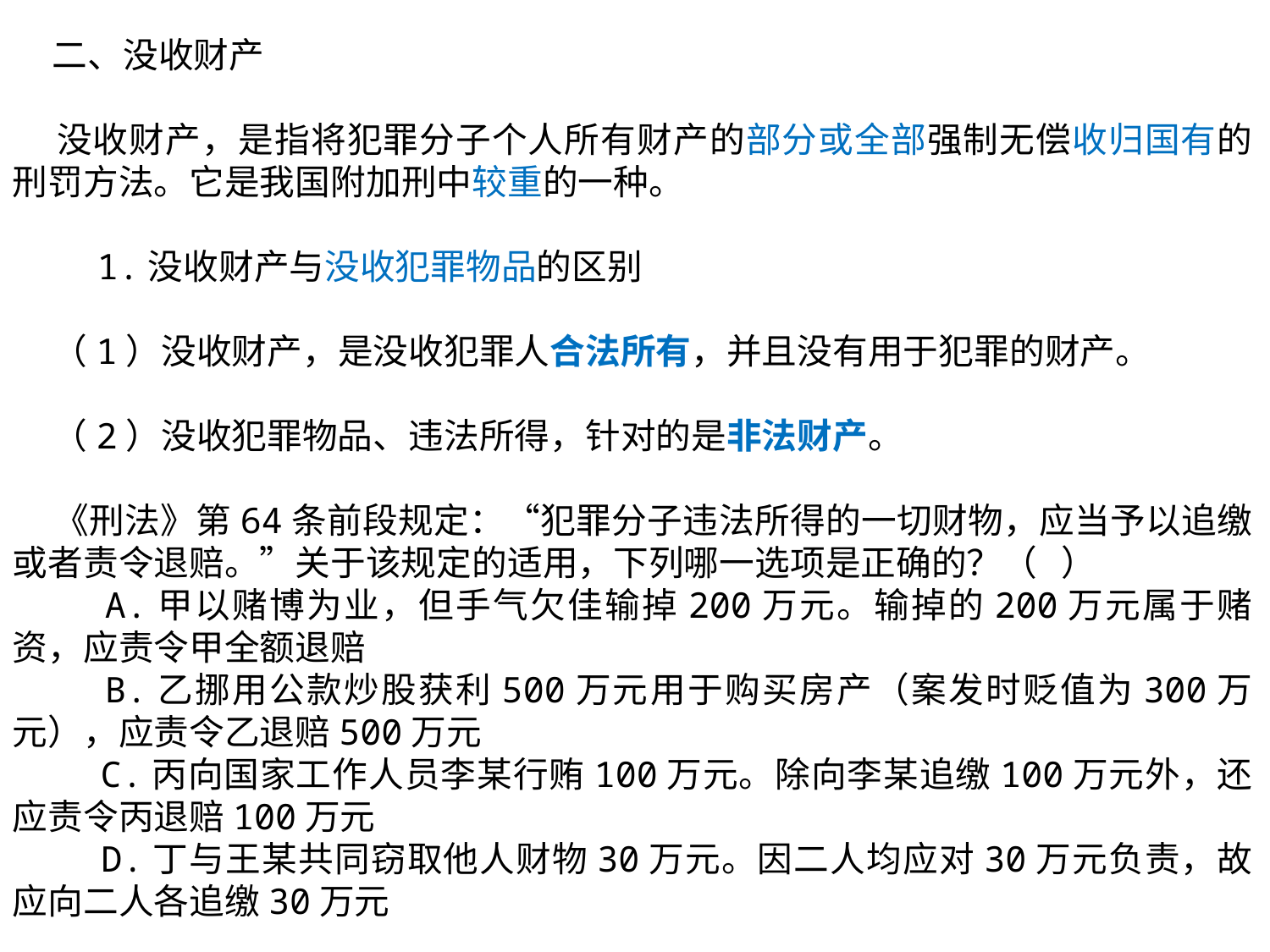

二、没收财产

    没收财产，是指将犯罪分子个人所有财产的部分或全部强制无偿收归国有的刑罚方法。它是我国附加刑中较重的一种。

    1.没收财产与没收犯罪物品的区别

    （1）没收财产，是没收犯罪人合法所有，并且没有用于犯罪的财产。

    （2）没收犯罪物品、违法所得，针对的是非法财产。

    《刑法》第64条前段规定：“犯罪分子违法所得的一切财物，应当予以追缴或者责令退赔。”关于该规定的适用，下列哪一选项是正确的？（   ）
    A.甲以赌博为业，但手气欠佳输掉200万元。输掉的200万元属于赌资，应责令甲全额退赔
    B.乙挪用公款炒股获利500万元用于购买房产（案发时贬值为300万元），应责令乙退赔500万元
    C.丙向国家工作人员李某行贿100万元。除向李某追缴100万元外，还应责令丙退赔100万元
    D.丁与王某共同窃取他人财物30万元。因二人均应对30万元负责，故应向二人各追缴30万元